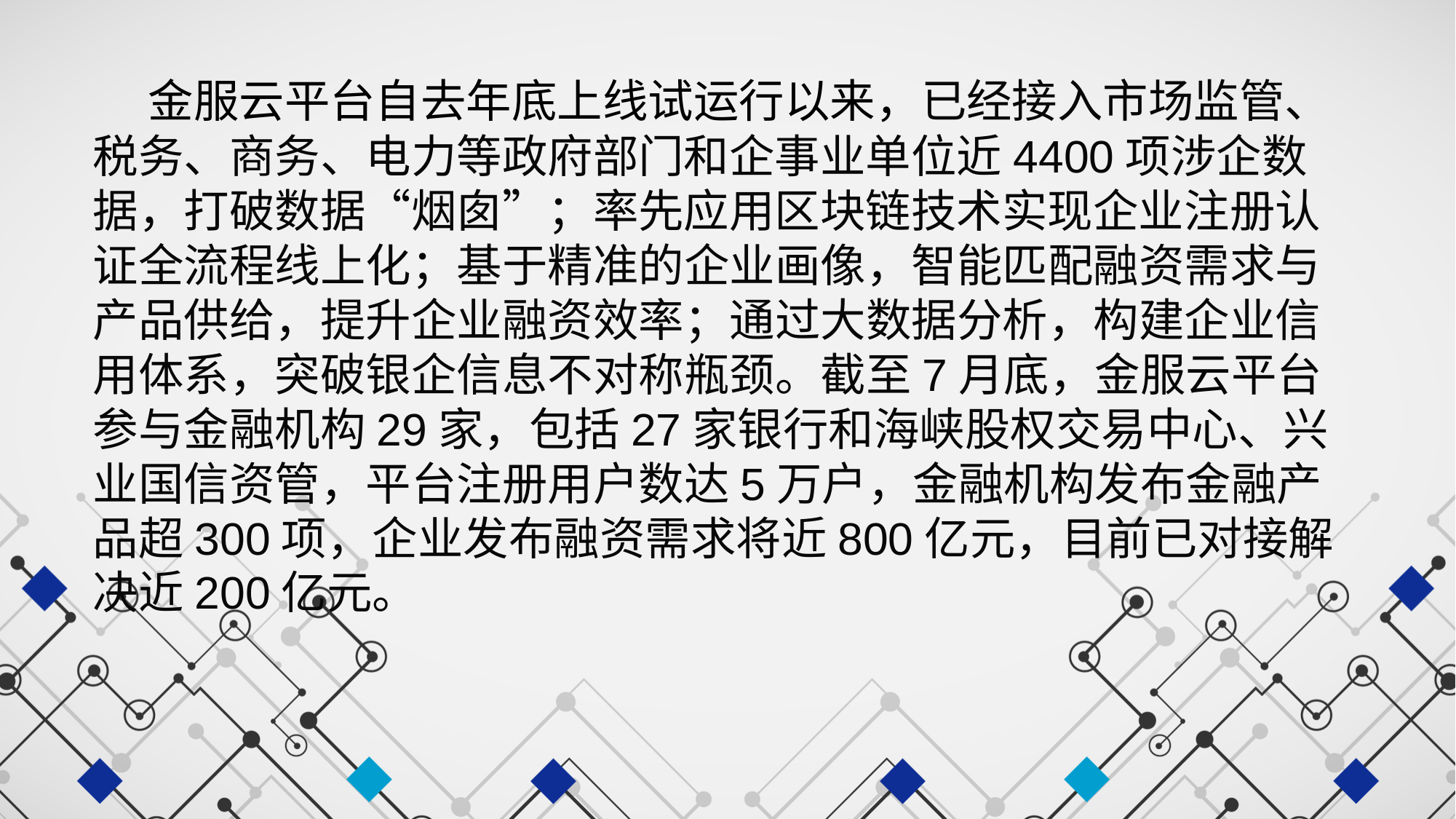

金服云平台自去年底上线试运行以来，已经接入市场监管、税务、商务、电力等政府部门和企事业单位近4400项涉企数据，打破数据“烟囱”；率先应用区块链技术实现企业注册认证全流程线上化；基于精准的企业画像，智能匹配融资需求与产品供给，提升企业融资效率；通过大数据分析，构建企业信用体系，突破银企信息不对称瓶颈。截至7月底，金服云平台参与金融机构29家，包括27家银行和海峡股权交易中心、兴业国信资管，平台注册用户数达5万户，金融机构发布金融产品超300项，企业发布融资需求将近800亿元，目前已对接解决近200亿元。